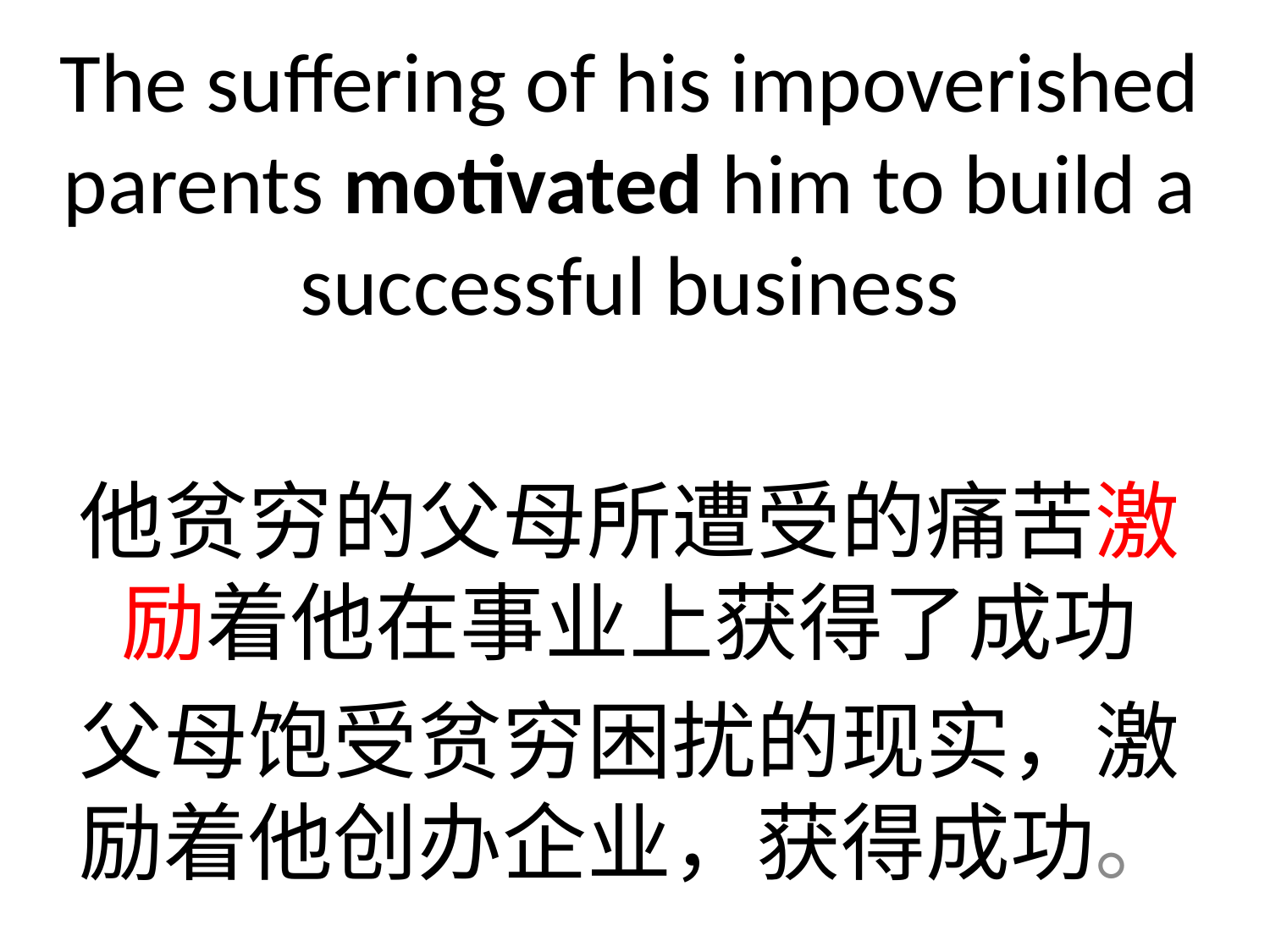

The suffering of his impoverished parents motivated him to build a successful business

他贫穷的父母所遭受的痛苦激励着他在事业上获得了成功
父母饱受贫穷困扰的现实，激励着他创办企业，获得成功。